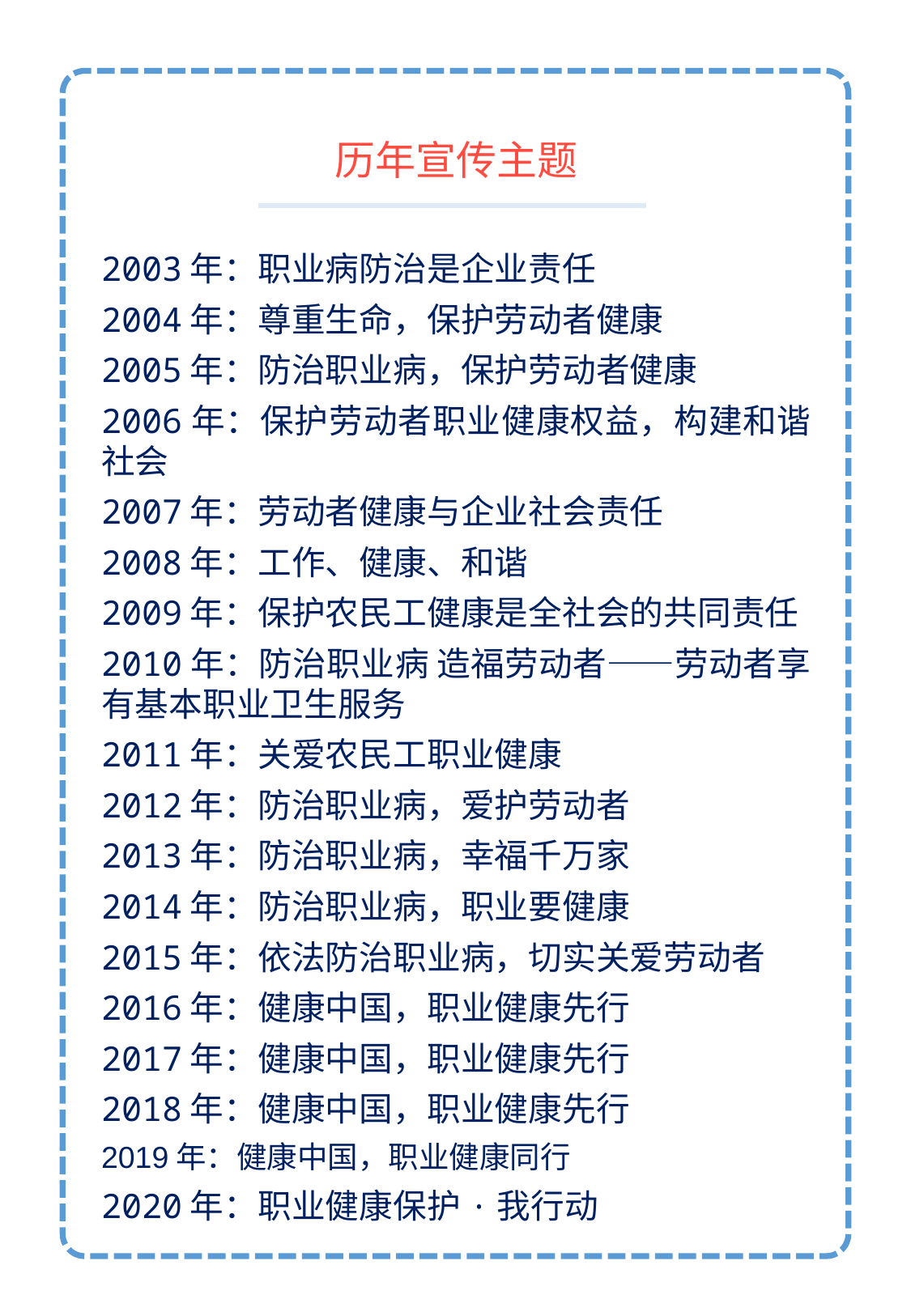

历年宣传主题
2003年：职业病防治是企业责任
2004年：尊重生命，保护劳动者健康
2005年：防治职业病，保护劳动者健康
2006年：保护劳动者职业健康权益，构建和谐社会
2007年：劳动者健康与企业社会责任
2008年：工作、健康、和谐
2009年：保护农民工健康是全社会的共同责任
2010年：防治职业病 造福劳动者——劳动者享有基本职业卫生服务
2011年：关爱农民工职业健康
2012年：防治职业病，爱护劳动者
2013年：防治职业病，幸福千万家
2014年：防治职业病，职业要健康
2015年：依法防治职业病，切实关爱劳动者
2016年：健康中国，职业健康先行
2017年：健康中国，职业健康先行
2018年：健康中国，职业健康先行
2019年：健康中国，职业健康同行
2020年：职业健康保护·我行动